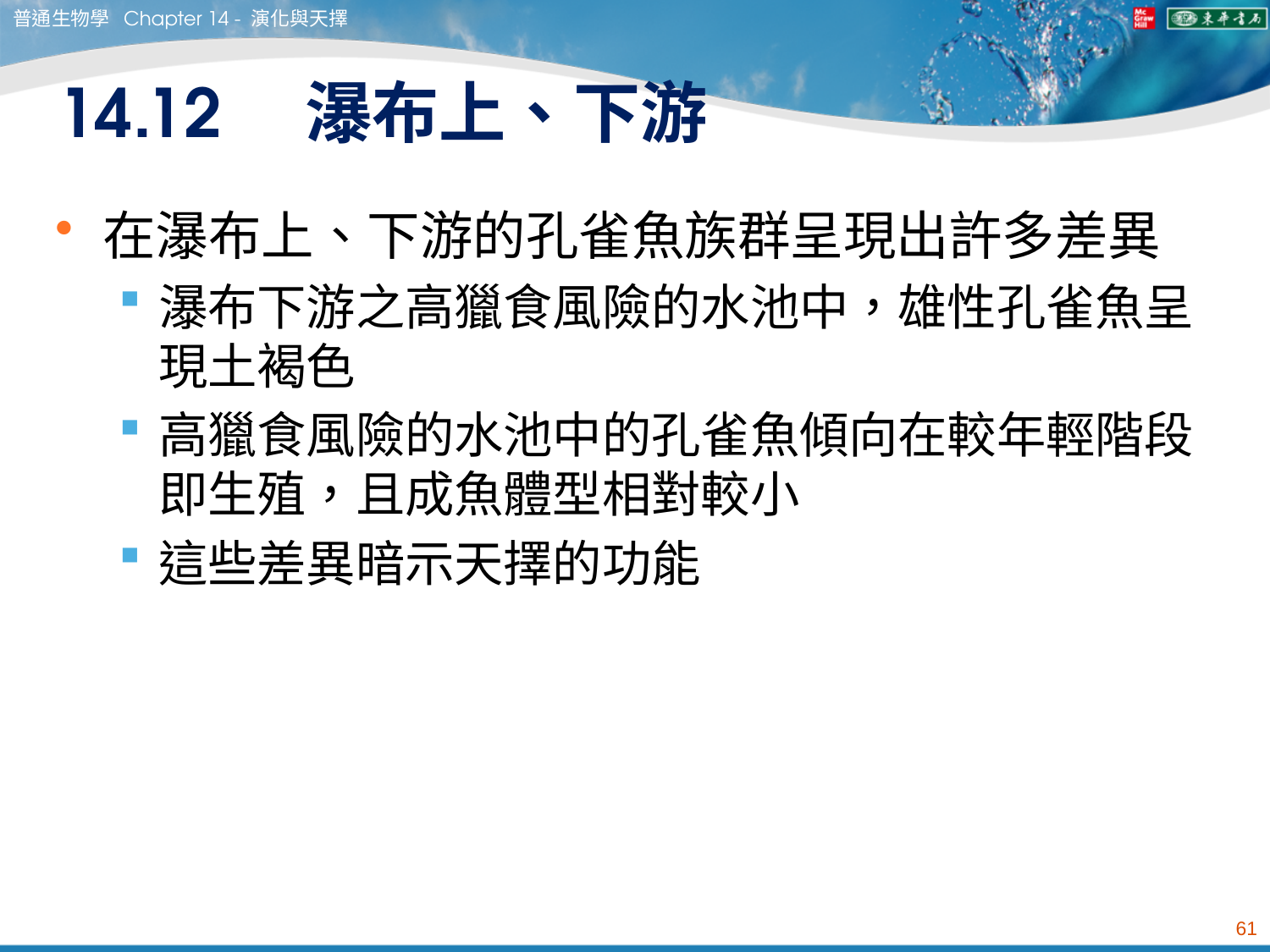

普通生物學  Chapter 14 - 演化與天擇
# 14.12　瀑布上、下游
在瀑布上、下游的孔雀魚族群呈現出許多差異
瀑布下游之高獵食風險的水池中，雄性孔雀魚呈現土褐色
高獵食風險的水池中的孔雀魚傾向在較年輕階段即生殖，且成魚體型相對較小
這些差異暗示天擇的功能
61